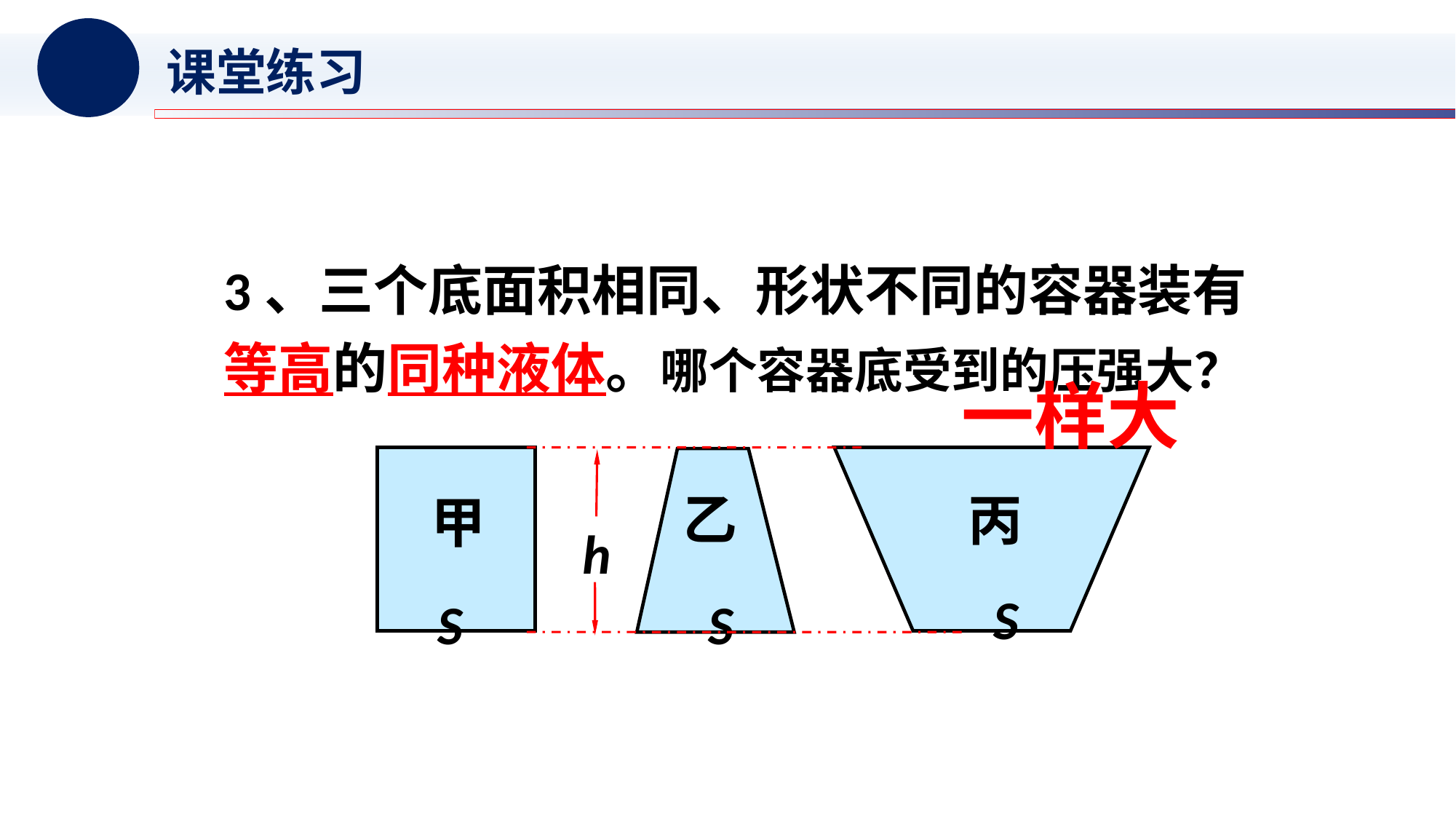

课堂练习

3、三个底面积相同、形状不同的容器装有等高的同种液体。哪个容器底受到的压强大？
一样大

乙
丙
甲
h
S
S
S